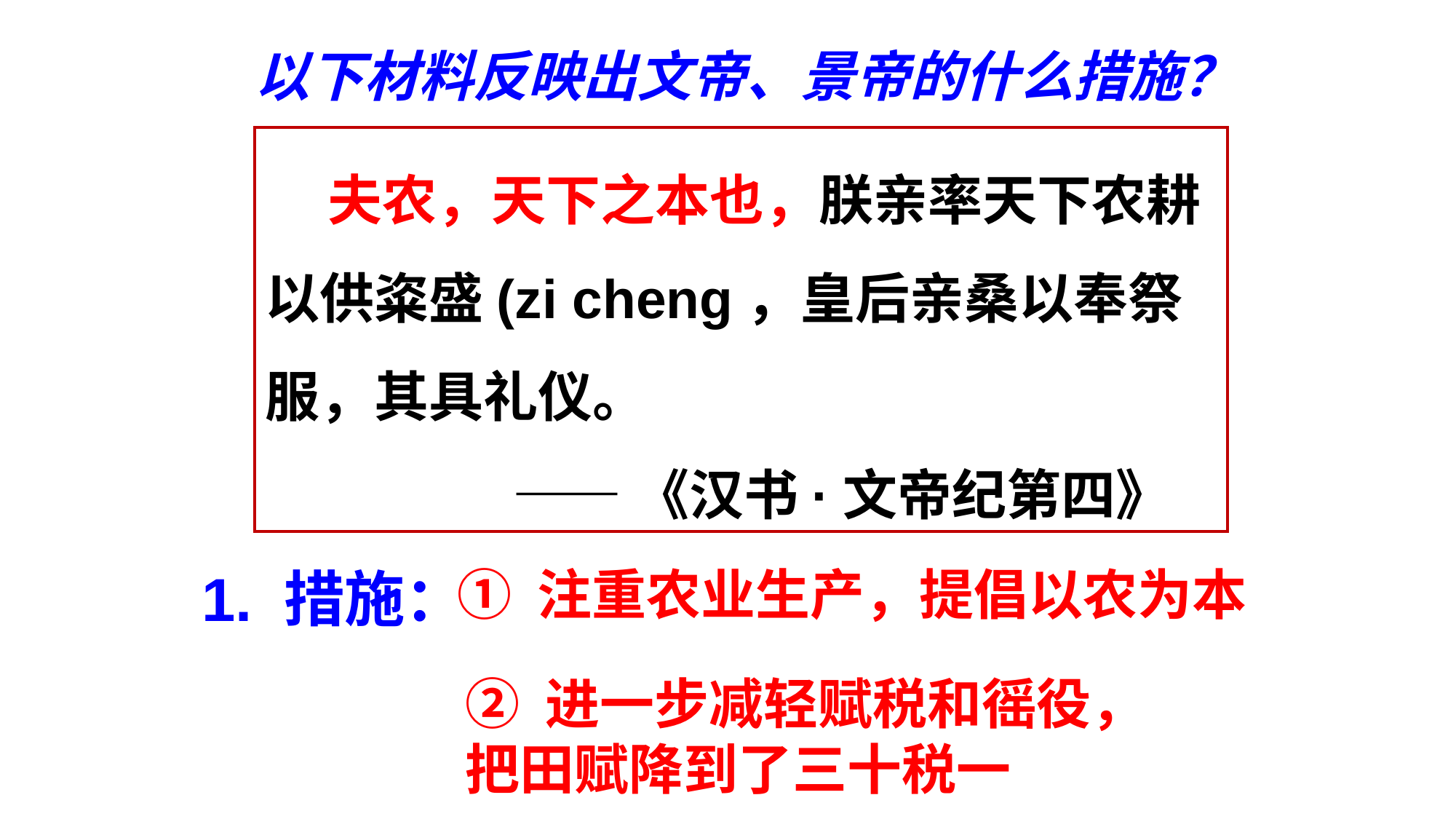

以下材料反映出文帝、景帝的什么措施？
    夫农，天下之本也，朕亲率天下农耕以供粢盛(zi cheng，皇后亲桑以奉祭服，其具礼仪。
                    ——《汉书·文帝纪第四》
1. 措施：
① 注重农业生产，提倡以农为本
② 进一步减轻赋税和徭役，把田赋降到了三十税一